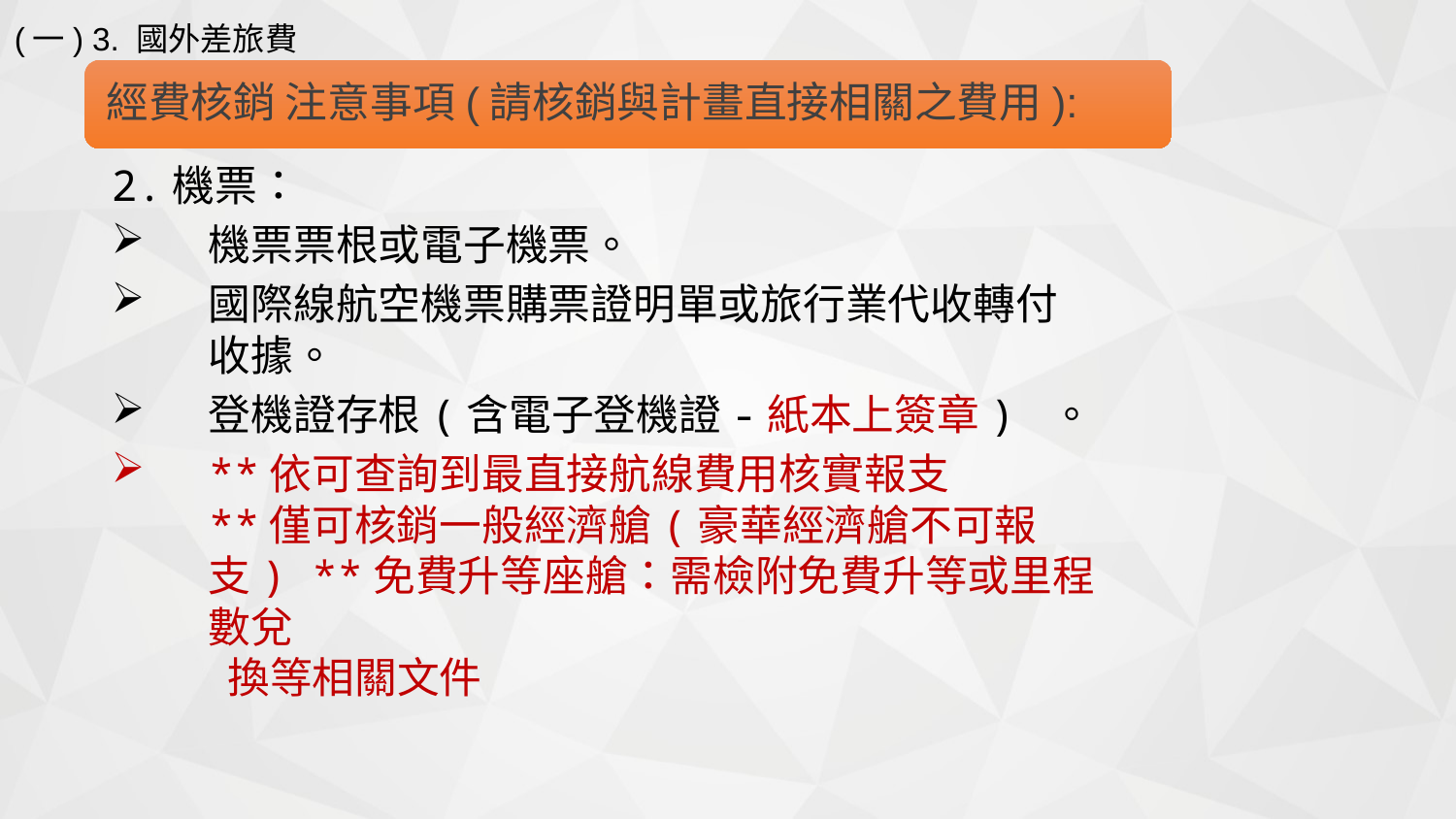

(一) 3. 國外差旅費

經費核銷 注意事項(請核銷與計畫直接相關之費用):

2.機票：
機票票根或電子機票。
國際線航空機票購票證明單或旅行業代收轉付收據。
登機證存根(含電子登機證-紙本上簽章) 。
**依可查詢到最直接航線費用核實報支
**僅可核銷一般經濟艙(豪華經濟艙不可報支) **免費升等座艙：需檢附免費升等或里程數兌
  換等相關文件